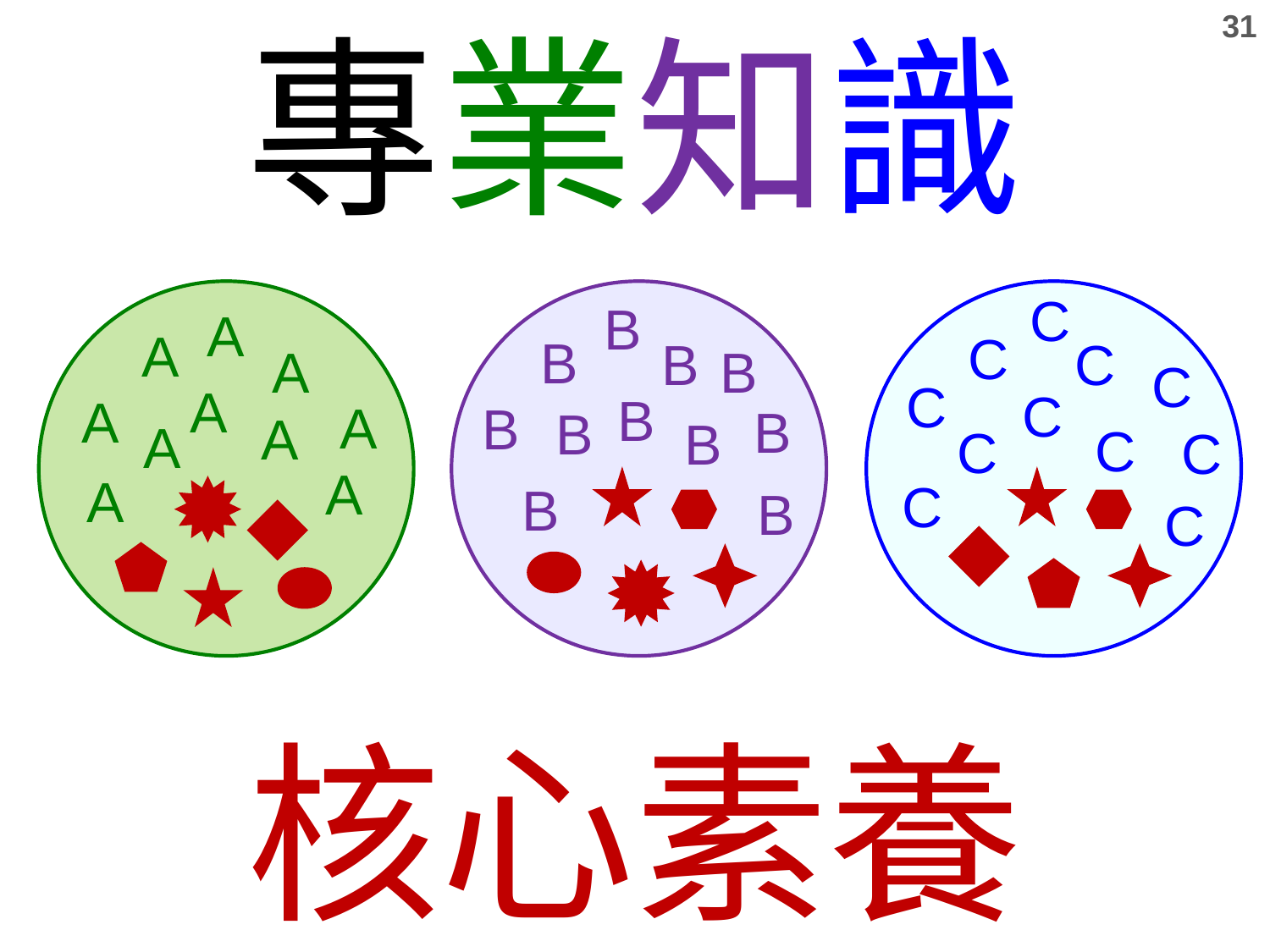

專業知識
31
C

C
C
C
C
C
C
C
C
C

C

A
A
A
A
A
A
A
A
A
A

B
B
B
B
B
B
B
B
B

B
B

核心素養